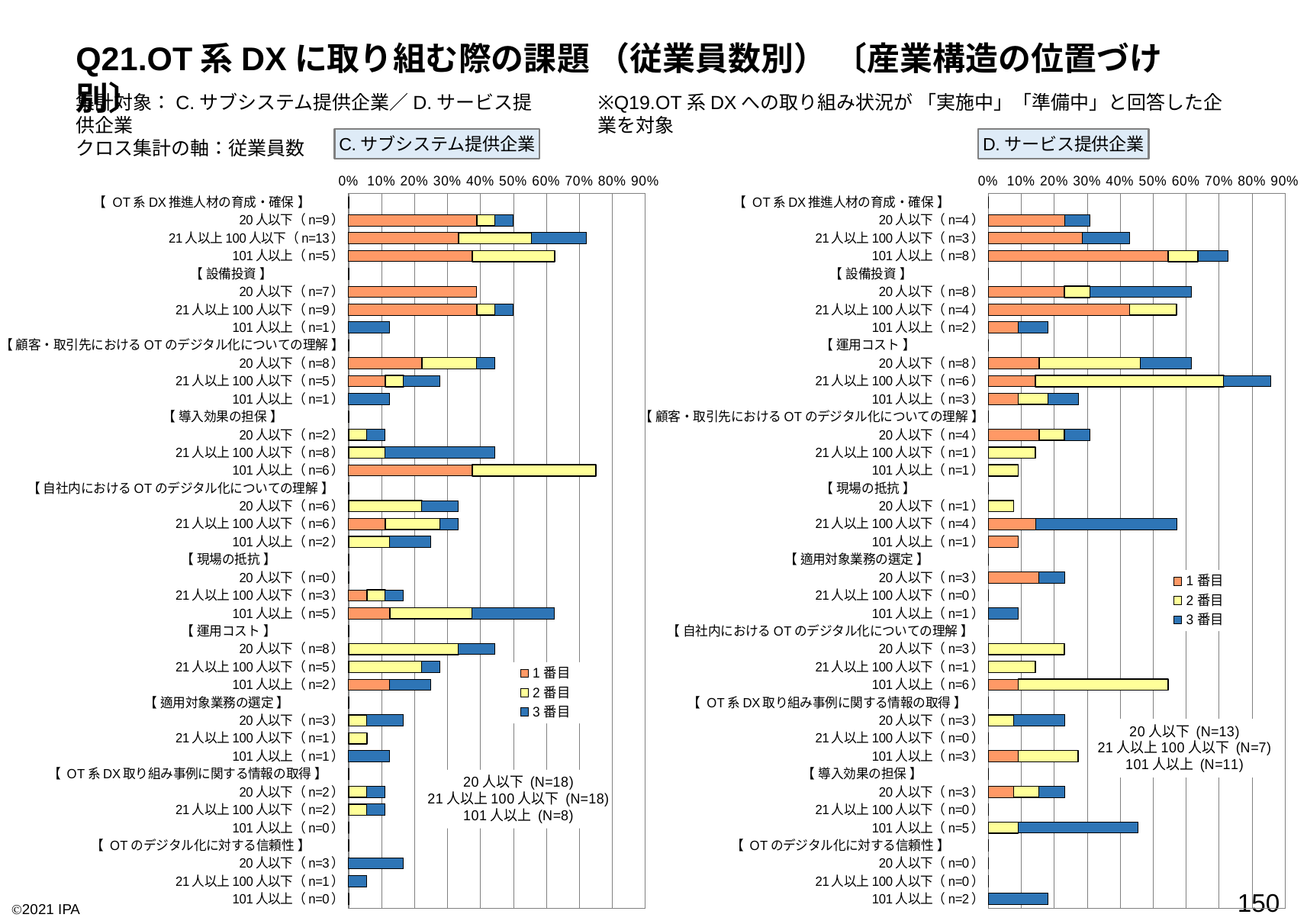

Q21.OT系DXに取り組む際の課題 （従業員数別） 〔産業構造の位置づけ別〕
集計対象：C.サブシステム提供企業／D.サービス提供企業
クロス集計の軸：従業員数
※Q19.OT系DXへの取り組み状況が 「実施中」「準備中」と回答した企業を対象
C.サブシステム提供企業
D.サービス提供企業

### Chart:

| Category | 1番目 | 2番目 | 3番目 |
|---|---|---|---|
| 【 OT系DX推進人材の育成・確保 】           | 0.0 | 0.0 | 0.0 |
| 20人以下（n=9） | 0.3888888888888889 | 0.05555555555555555 | 0.05555555555555555 |
| 21人以上100人以下（n=13） | 0.3333333333333333 | 0.2222222222222222 | 0.16666666666666666 |
| 101人以上（n=5） | 0.375 | 0.25 | 0.0 |
| 【 設備投資 】                      | 0.0 | 0.0 | 0.0 |
| 20人以下（n=7） | 0.3888888888888889 | 0.0 | 0.0 |
| 21人以上100人以下（n=9） | 0.3888888888888889 | 0.05555555555555555 | 0.05555555555555555 |
| 101人以上（n=1） | 0.0 | 0.0 | 0.125 |
| 【 顧客・取引先におけるOTのデジタル化についての理解 】 | 0.0 | 0.0 | 0.0 |
| 20人以下（n=8） | 0.2222222222222222 | 0.16666666666666666 | 0.05555555555555555 |
| 21人以上100人以下（n=5） | 0.1111111111111111 | 0.05555555555555555 | 0.1111111111111111 |
| 101人以上（n=1） | 0.0 | 0.0 | 0.125 |
| 【 導入効果の担保 】                   | 0.0 | 0.0 | 0.0 |
| 20人以下（n=2） | 0.0 | 0.05555555555555555 | 0.05555555555555555 |
| 21人以上100人以下（n=8） | 0.0 | 0.1111111111111111 | 0.3333333333333333 |
| 101人以上（n=6） | 0.375 | 0.375 | 0.0 |
| 【 自社内におけるOTのデジタル化についての理解 】    | 0.0 | 0.0 | 0.0 |
| 20人以下（n=6） | 0.0 | 0.2222222222222222 | 0.1111111111111111 |
| 21人以上100人以下（n=6） | 0.1111111111111111 | 0.16666666666666666 | 0.05555555555555555 |
| 101人以上（n=2） | 0.0 | 0.125 | 0.125 |
| 【 現場の抵抗 】                     | 0.0 | 0.0 | 0.0 |
| 20人以下（n=0） | 0.0 | 0.0 | 0.0 |
| 21人以上100人以下（n=3） | 0.05555555555555555 | 0.05555555555555555 | 0.05555555555555555 |
| 101人以上（n=5） | 0.125 | 0.25 | 0.25 |
| 【 運用コスト 】                     | 0.0 | 0.0 | 0.0 |
| 20人以下（n=8） | 0.0 | 0.3333333333333333 | 0.1111111111111111 |
| 21人以上100人以下（n=5） | 0.0 | 0.2222222222222222 | 0.05555555555555555 |
| 101人以上（n=2） | 0.125 | 0.0 | 0.125 |
| 【 適用対象業務の選定 】                 | 0.0 | 0.0 | 0.0 |
| 20人以下（n=3） | 0.0 | 0.05555555555555555 | 0.1111111111111111 |
| 21人以上100人以下（n=1） | 0.0 | 0.05555555555555555 | 0.0 |
| 101人以上（n=1） | 0.0 | 0.0 | 0.125 |
| 【 OT系DX取り組み事例に関する情報の取得 】      | 0.0 | 0.0 | 0.0 |
| 20人以下（n=2） | 0.0 | 0.05555555555555555 | 0.05555555555555555 |
| 21人以上100人以下（n=2） | 0.0 | 0.05555555555555555 | 0.05555555555555555 |
| 101人以上（n=0） | 0.0 | 0.0 | 0.0 |
| 【 OTのデジタル化に対する信頼性 】           | 0.0 | 0.0 | 0.0 |
| 20人以下（n=3） | 0.0 | 0.0 | 0.16666666666666666 |
| 21人以上100人以下（n=1） | 0.0 | 0.0 | 0.05555555555555555 |
| 101人以上（n=0） | 0.0 | 0.0 | 0.0 |

### Chart:

| Category | 1番目 | 2番目 | 3番目 |
|---|---|---|---|
| 【 OT系DX推進人材の育成・確保 】           | 0.0 | 0.0 | 0.0 |
| 20人以下（n=4） | 0.23076923076923078 | 0.0 | 0.07692307692307693 |
| 21人以上100人以下（n=3） | 0.2857142857142857 | 0.0 | 0.14285714285714285 |
| 101人以上（n=8） | 0.5454545454545454 | 0.09090909090909091 | 0.09090909090909091 |
| 【 設備投資 】                      | 0.0 | 0.0 | 0.0 |
| 20人以下（n=8） | 0.23076923076923078 | 0.07692307692307693 | 0.3076923076923077 |
| 21人以上100人以下（n=4） | 0.42857142857142855 | 0.14285714285714285 | 0.0 |
| 101人以上（n=2） | 0.09090909090909091 | 0.0 | 0.09090909090909091 |
| 【 運用コスト 】                     | 0.0 | 0.0 | 0.0 |
| 20人以下（n=8） | 0.15384615384615385 | 0.3076923076923077 | 0.15384615384615385 |
| 21人以上100人以下（n=6） | 0.14285714285714285 | 0.5714285714285714 | 0.14285714285714285 |
| 101人以上（n=3） | 0.09090909090909091 | 0.09090909090909091 | 0.09090909090909091 |
| 【 顧客・取引先におけるOTのデジタル化についての理解 】 | 0.0 | 0.0 | 0.0 |
| 20人以下（n=4） | 0.15384615384615385 | 0.07692307692307693 | 0.07692307692307693 |
| 21人以上100人以下（n=1） | 0.0 | 0.14285714285714285 | 0.0 |
| 101人以上（n=1） | 0.0 | 0.09090909090909091 | 0.0 |
| 【 現場の抵抗 】                     | 0.0 | 0.0 | 0.0 |
| 20人以下（n=1） | 0.0 | 0.07692307692307693 | 0.0 |
| 21人以上100人以下（n=4） | 0.14285714285714285 | 0.0 | 0.42857142857142855 |
| 101人以上（n=1） | 0.09090909090909091 | 0.0 | 0.0 |
| 【 適用対象業務の選定 】                 | 0.0 | 0.0 | 0.0 |
| 20人以下（n=3） | 0.15384615384615385 | 0.0 | 0.07692307692307693 |
| 21人以上100人以下（n=0） | 0.0 | 0.0 | 0.0 |
| 101人以上（n=1） | 0.0 | 0.0 | 0.09090909090909091 |
| 【 自社内におけるOTのデジタル化についての理解 】    | 0.0 | 0.0 | 0.0 |
| 20人以下（n=3） | 0.0 | 0.23076923076923078 | 0.0 |
| 21人以上100人以下（n=1） | 0.0 | 0.14285714285714285 | 0.0 |
| 101人以上（n=6） | 0.09090909090909091 | 0.45454545454545453 | 0.0 |
| 【 OT系DX取り組み事例に関する情報の取得 】      | 0.0 | 0.0 | 0.0 |
| 20人以下（n=3） | 0.0 | 0.07692307692307693 | 0.15384615384615385 |
| 21人以上100人以下（n=0） | 0.0 | 0.0 | 0.0 |
| 101人以上（n=3） | 0.09090909090909091 | 0.18181818181818182 | 0.0 |
| 【 導入効果の担保 】                   | 0.0 | 0.0 | 0.0 |
| 20人以下（n=3） | 0.07692307692307693 | 0.07692307692307693 | 0.07692307692307693 |
| 21人以上100人以下（n=0） | 0.0 | 0.0 | 0.0 |
| 101人以上（n=5） | 0.0 | 0.09090909090909091 | 0.36363636363636365 |
| 【 OTのデジタル化に対する信頼性 】           | 0.0 | 0.0 | 0.0 |
| 20人以下（n=0） | 0.0 | 0.0 | 0.0 |
| 21人以上100人以下（n=0） | 0.0 | 0.0 | 0.0 |
| 101人以上（n=2） | 0.0 | 0.0 | 0.18181818181818182 |